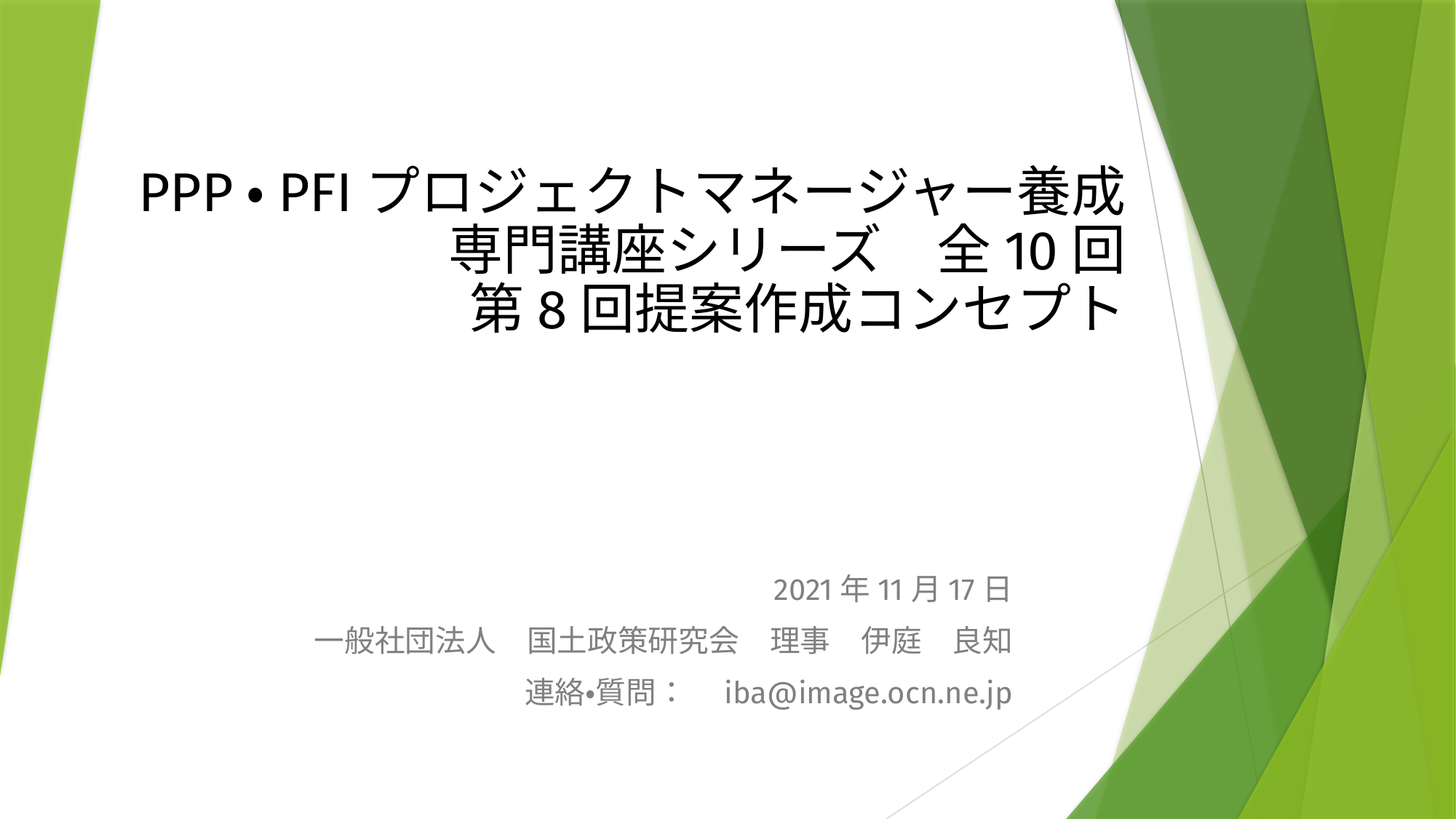

PPP・PFIプロジェクトマネージャー養成
専門講座シリーズ　全10回
第8回提案作成コンセプト
2021年11月17日
一般社団法人　国土政策研究会　理事　伊庭　良知
連絡・質問：　iba@image.ocn.ne.jp